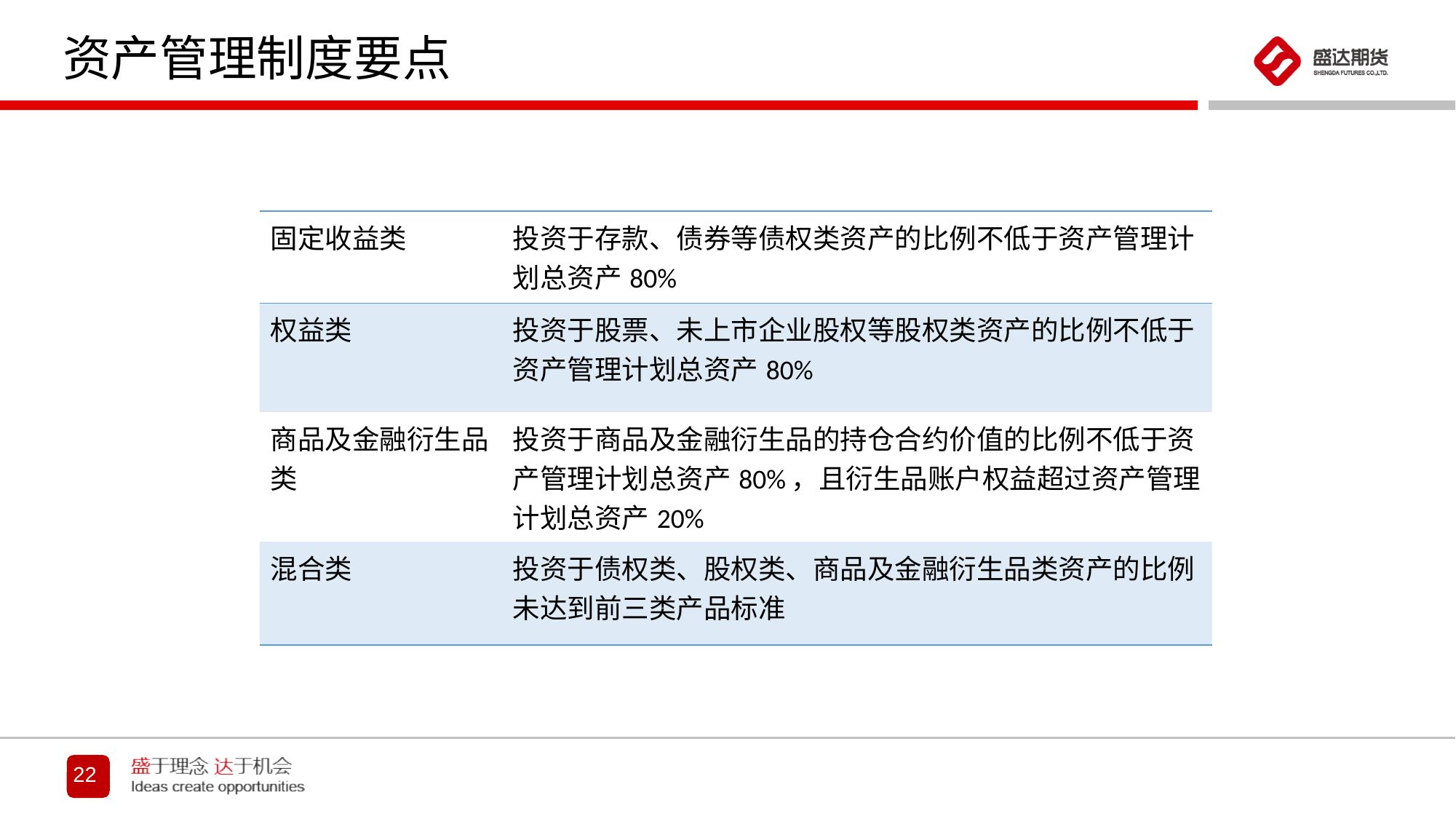

# 资产管理制度要点
| 固定收益类 | 投资于存款、债券等债权类资产的比例不低于资产管理计划总资产80% |
| --- | --- |
| 权益类 | 投资于股票、未上市企业股权等股权类资产的比例不低于资产管理计划总资产80% |
| 商品及金融衍生品类 | 投资于商品及金融衍生品的持仓合约价值的比例不低于资产管理计划总资产80%，且衍生品账户权益超过资产管理计划总资产20% |
| 混合类 | 投资于债权类、股权类、商品及金融衍生品类资产的比例未达到前三类产品标准 |